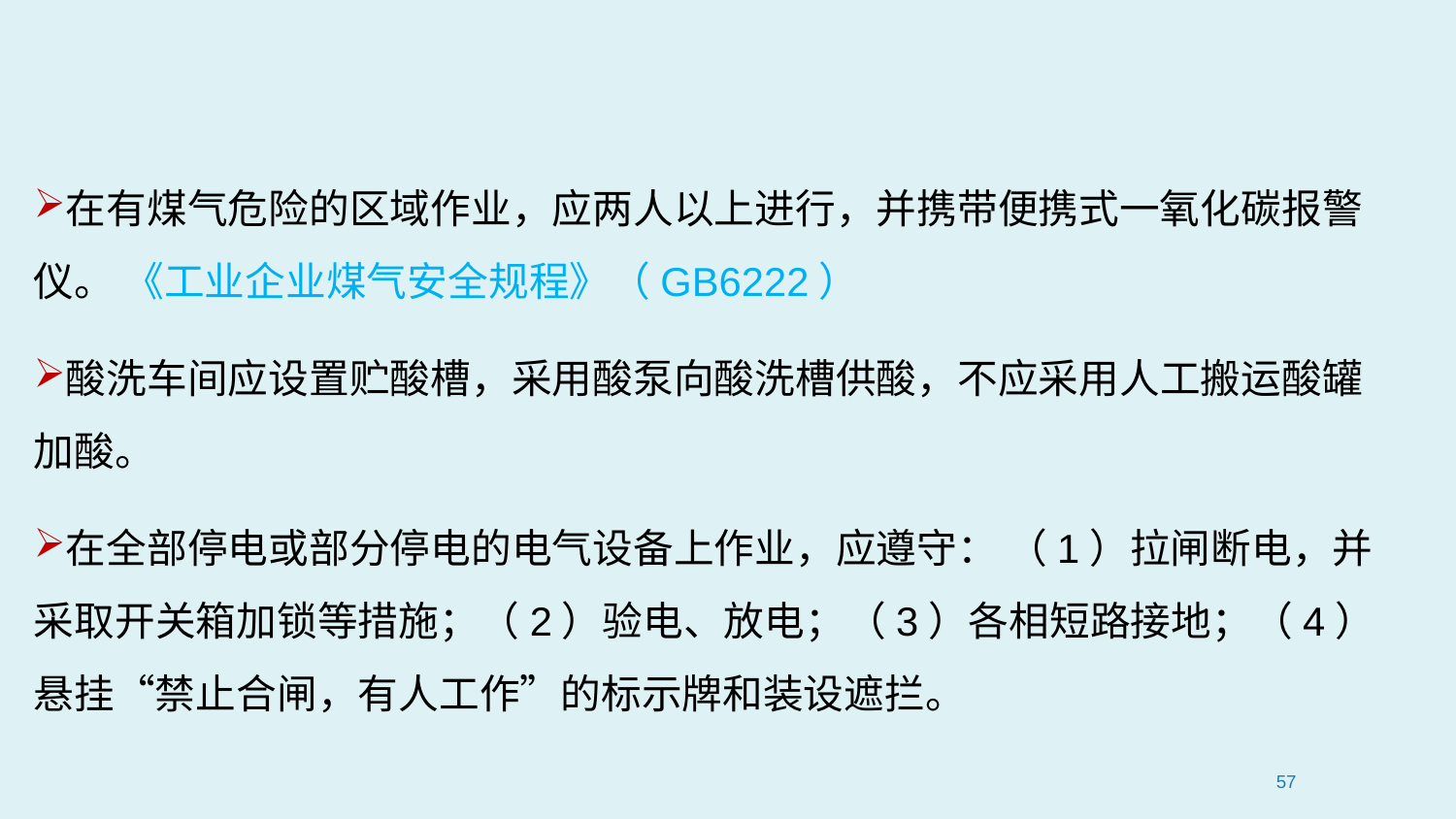

在有煤气危险的区域作业，应两人以上进行，并携带便携式一氧化碳报警仪。 《工业企业煤气安全规程》（GB6222）
酸洗车间应设置贮酸槽，采用酸泵向酸洗槽供酸，不应采用人工搬运酸罐加酸。
在全部停电或部分停电的电气设备上作业，应遵守： （1）拉闸断电，并采取开关箱加锁等措施；（2）验电、放电；（3）各相短路接地；（4）悬挂“禁止合闸，有人工作”的标示牌和装设遮拦。
                                     57